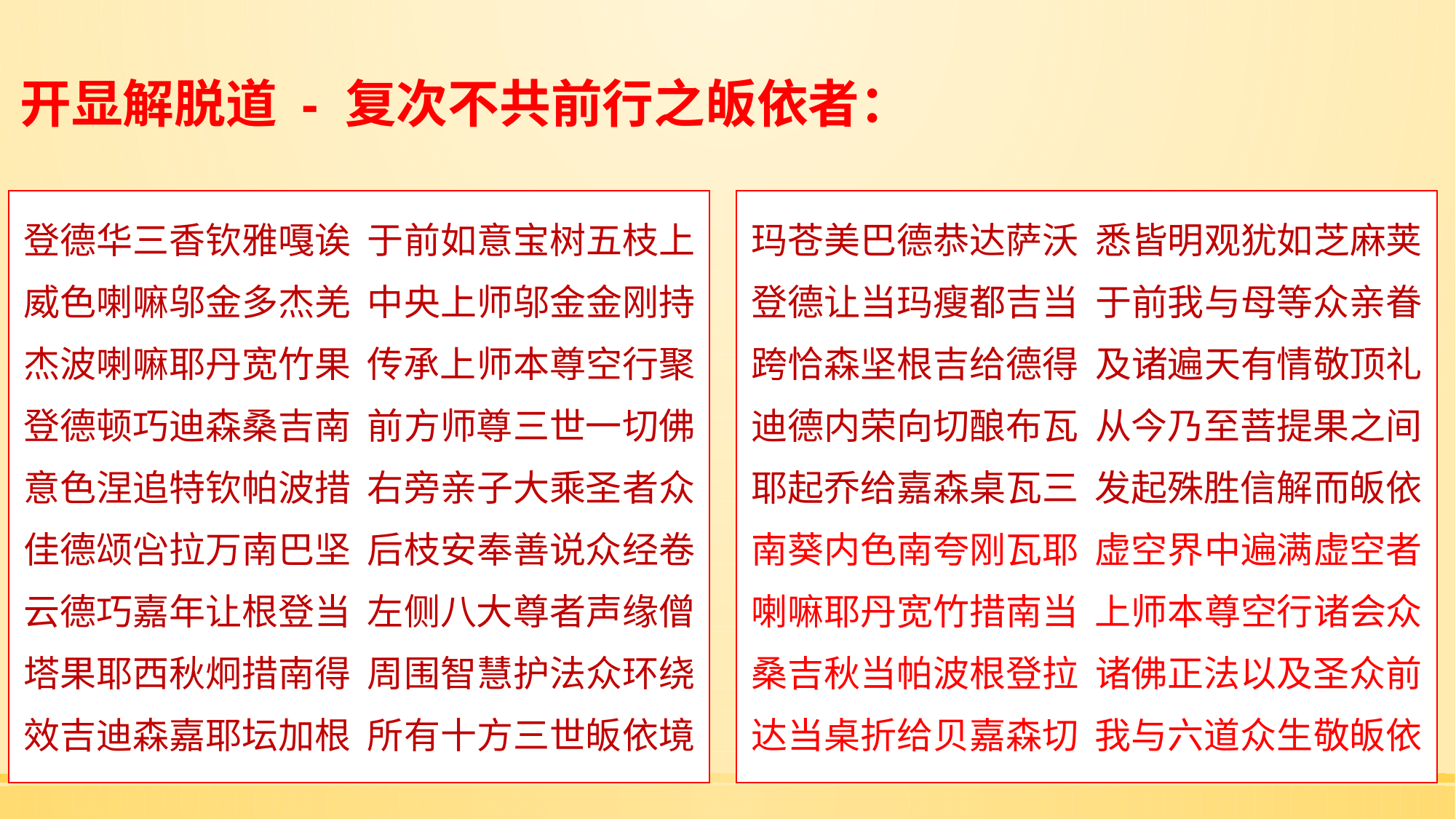

# 开显解脱道 - 复次不共前行之皈依者：
登德华三香钦雅嘎诶  于前如意宝树五枝上

威色喇嘛邬金多杰羌  中央上师邬金金刚持

杰波喇嘛耶丹宽竹果  传承上师本尊空行聚

登德顿巧迪森桑吉南  前方师尊三世一切佛

意色涅追特钦帕波措  右旁亲子大乘圣者众

佳德颂吢拉万南巴坚  后枝安奉善说众经卷

云德巧嘉年让根登当  左侧八大尊者声缘僧

塔果耶西秋炯措南得  周围智慧护法众环绕

效吉迪森嘉耶坛加根  所有十方三世皈依境
玛苍美巴德恭达萨沃  悉皆明观犹如芝麻荚

登德让当玛瘦都吉当  于前我与母等众亲眷

跨恰森坚根吉给德得  及诸遍天有情敬顶礼

迪德内荣向切酿布瓦  从今乃至菩提果之间

耶起乔给嘉森桌瓦三  发起殊胜信解而皈依

南葵内色南夸刚瓦耶  虚空界中遍满虚空者

喇嘛耶丹宽竹措南当  上师本尊空行诸会众

桑吉秋当帕波根登拉  诸佛正法以及圣众前

达当桌折给贝嘉森切  我与六道众生敬皈依